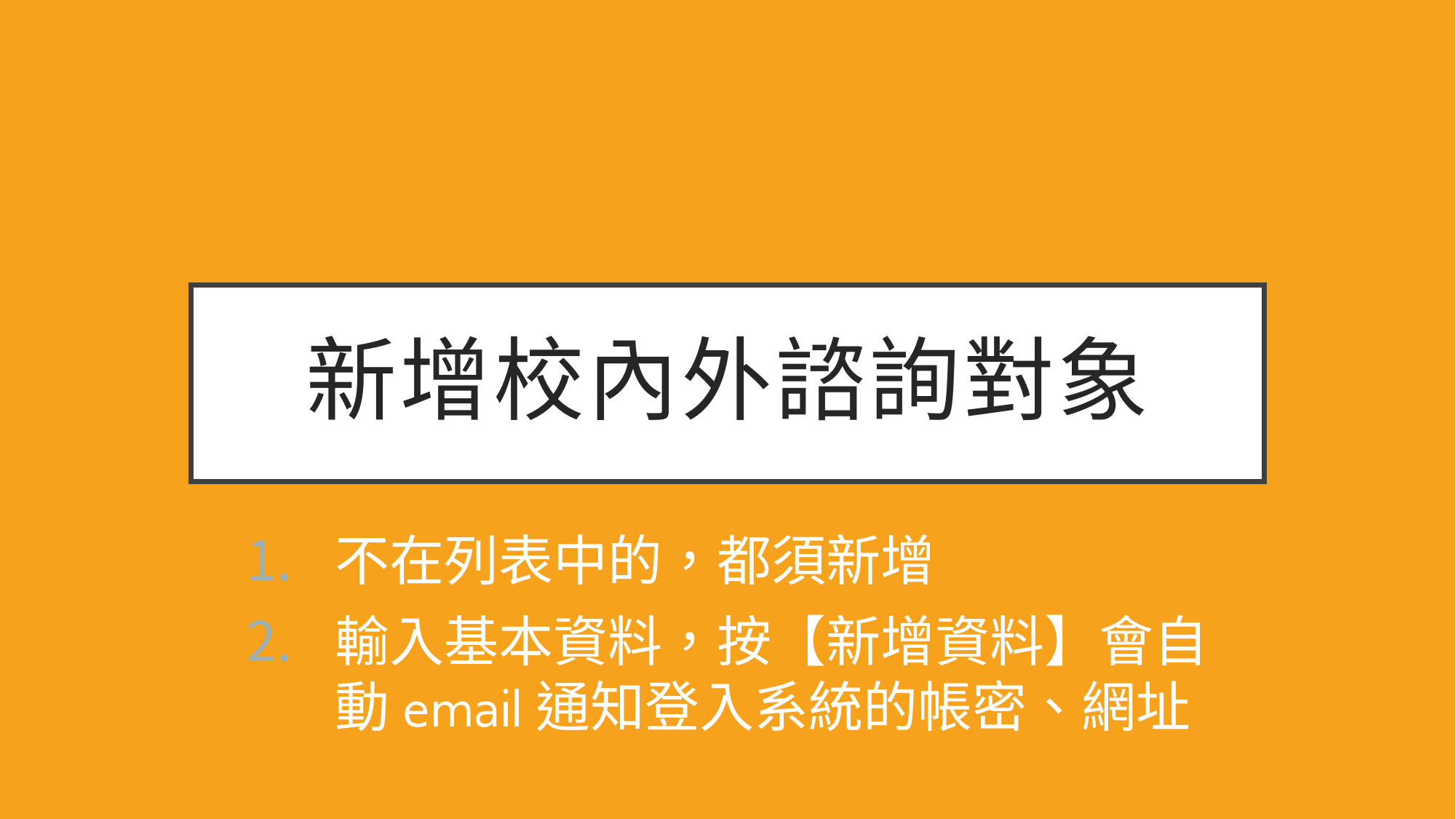

# 新增校內外諮詢對象
不在列表中的，都須新增
輸入基本資料，按【新增資料】會自動email通知登入系統的帳密、網址